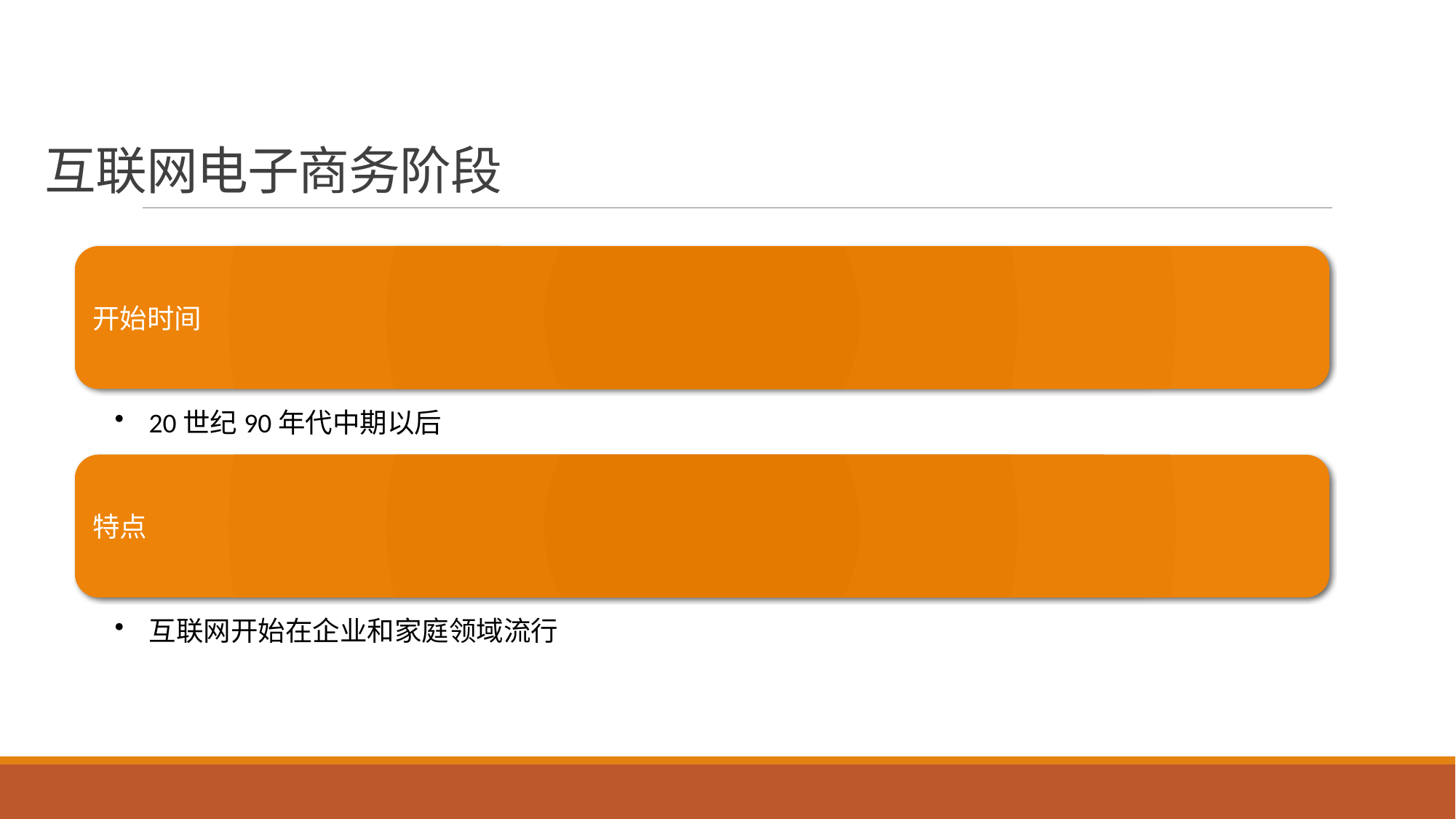

互联网电子商务阶段
开始时间
20世纪90年代中期以后
特点
互联网开始在企业和家庭领域流行